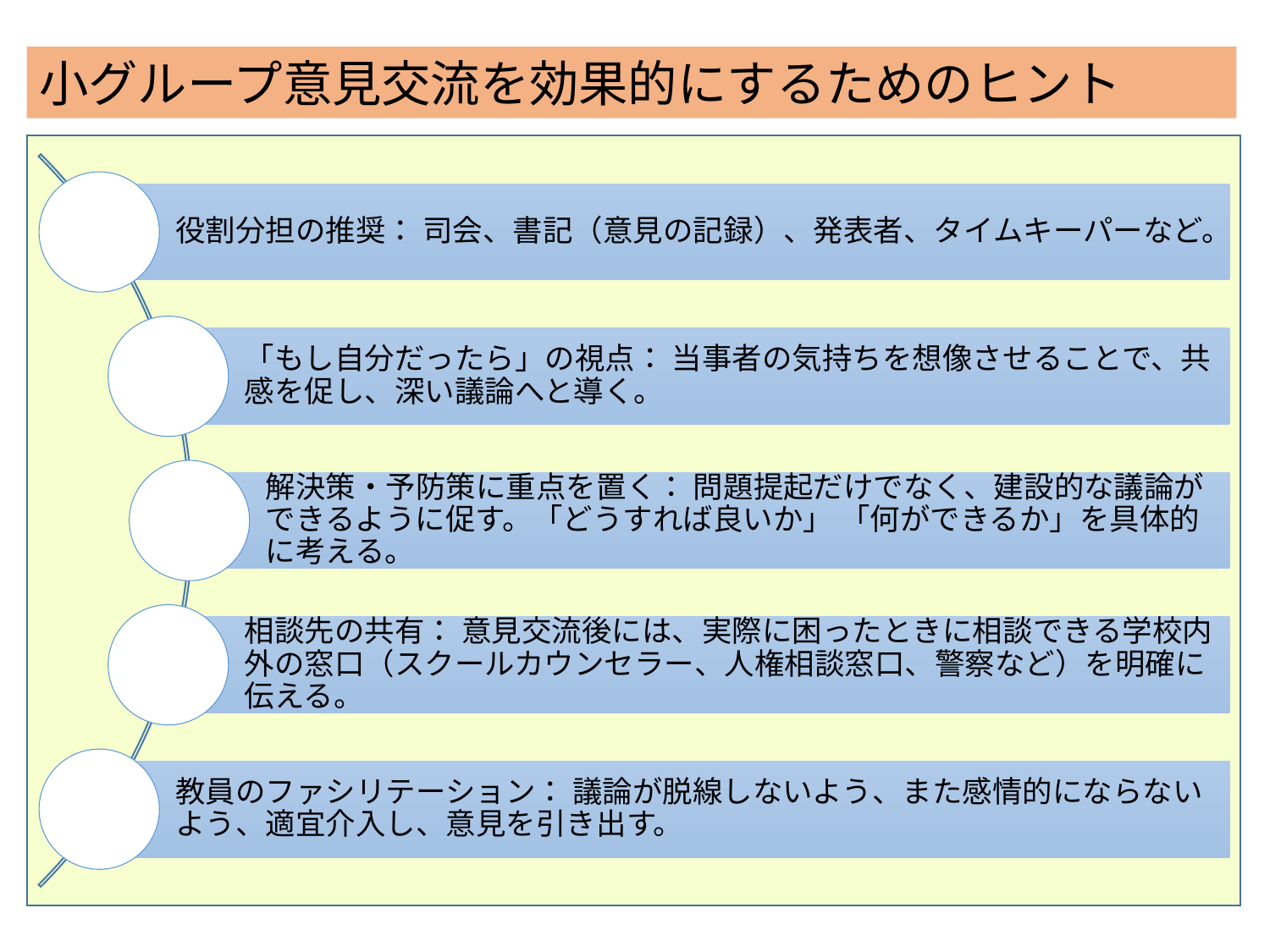

小グループ意見交流を効果的にするためのヒント

役割分担の推奨： 司会、書記（意見の記録）、発表者、タイムキーパーなど。
「もし自分だったら」の視点： 当事者の気持ちを想像させることで、共感を促し、深い議論へと導く。
解決策・予防策に重点を置く： 問題提起だけでなく、建設的な議論ができるように促す。「どうすれば良いか」 「何ができるか」を具体的に考える。
相談先の共有： 意見交流後には、実際に困ったときに相談できる学校内外の窓口（スクールカウンセラー、人権相談窓口、警察など）を明確に伝える。
教員のファシリテーション： 議論が脱線しないよう、また感情的にならないよう、適宜介入し、意見を引き出す。